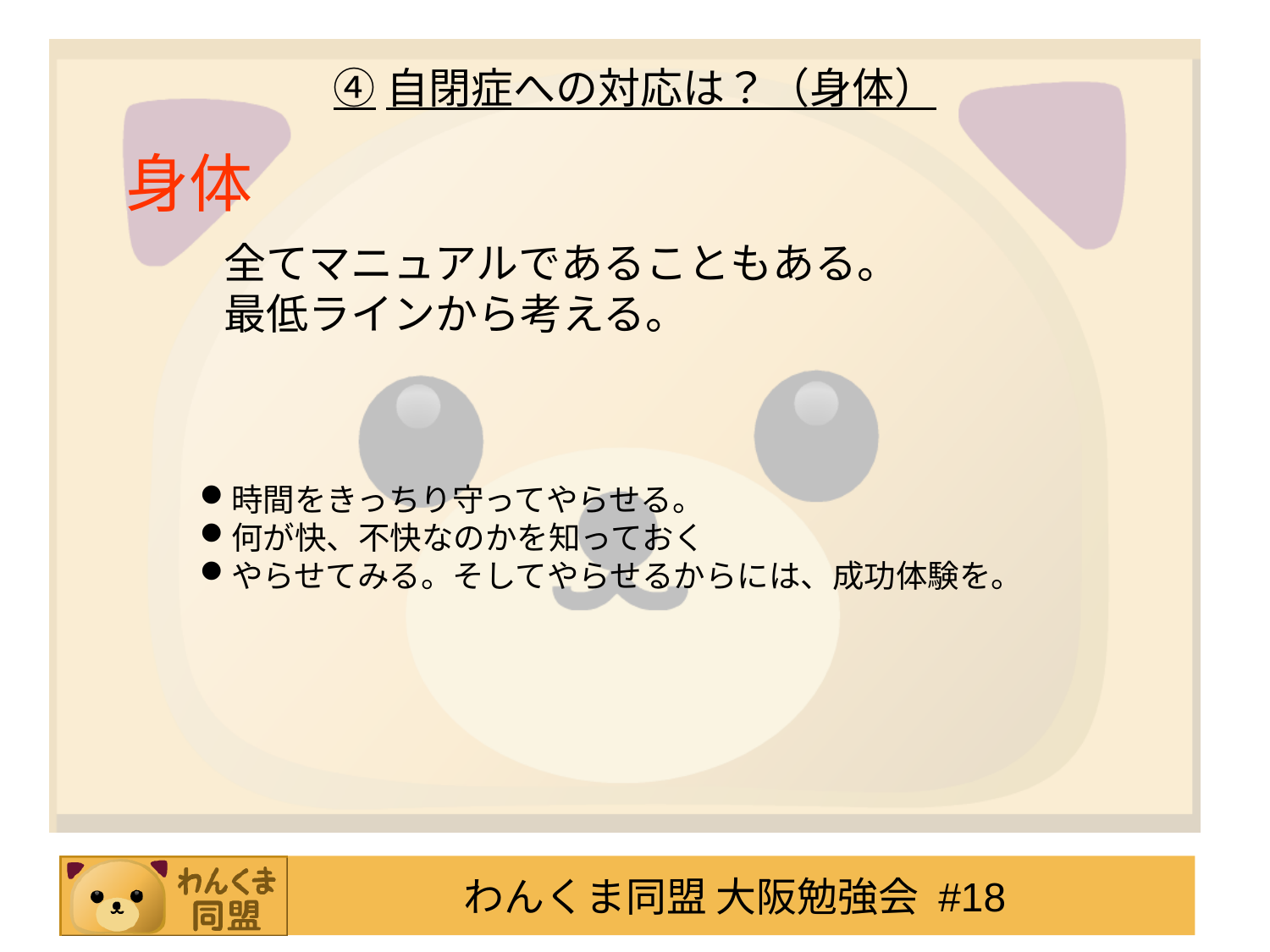

# ④自閉症への対応は？（身体）
身体
全てマニュアルであることもある。
最低ラインから考える。
時間をきっちり守ってやらせる。
何が快、不快なのかを知っておく
やらせてみる。そしてやらせるからには、成功体験を。